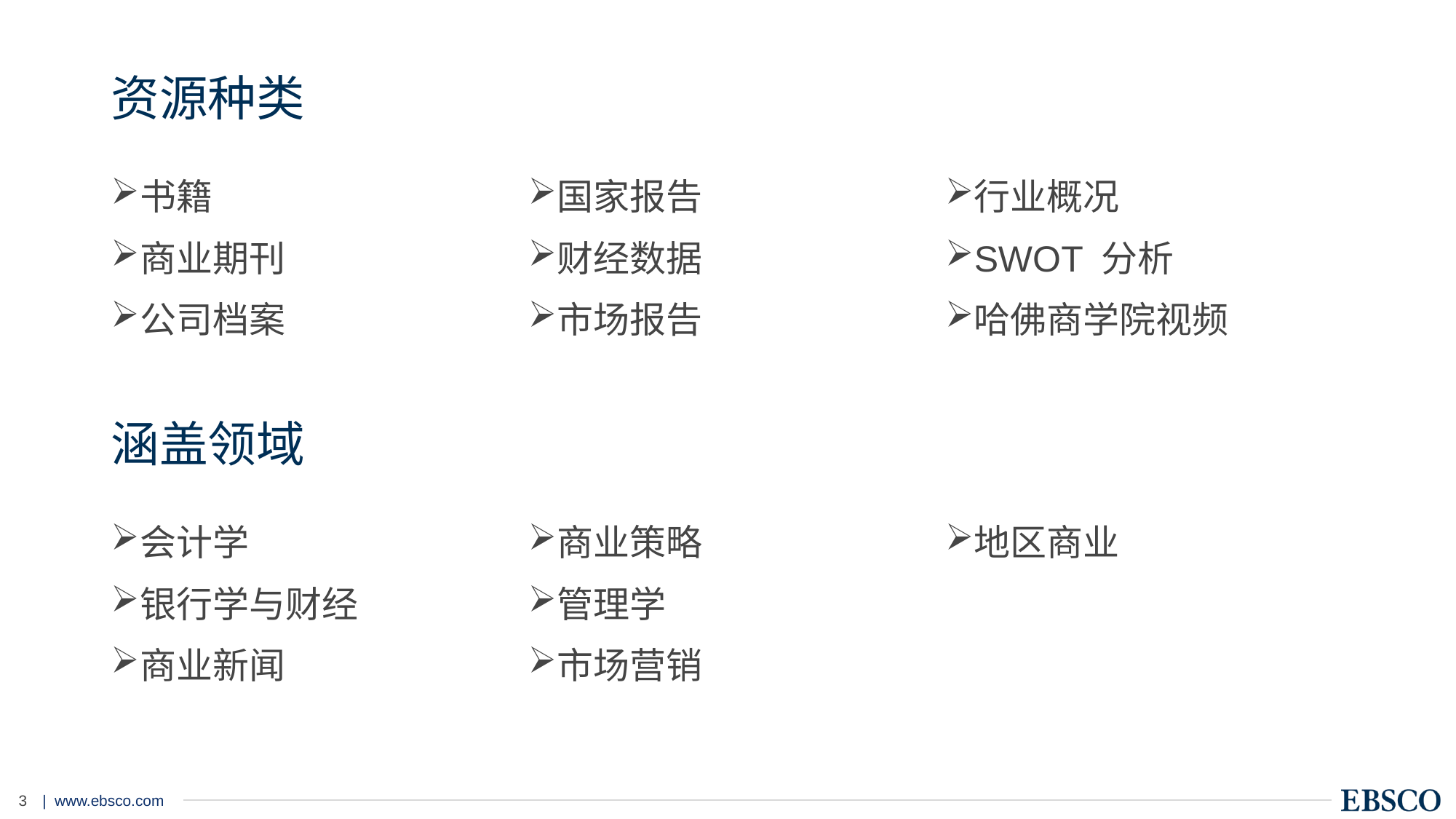

# 资源种类
书籍
商业期刊
公司档案
国家报告
财经数据
市场报告
行业概况
SWOT 分析
哈佛商学院视频
涵盖领域
会计学
银行学与财经
商业新闻
商业策略
管理学
市场营销
地区商业